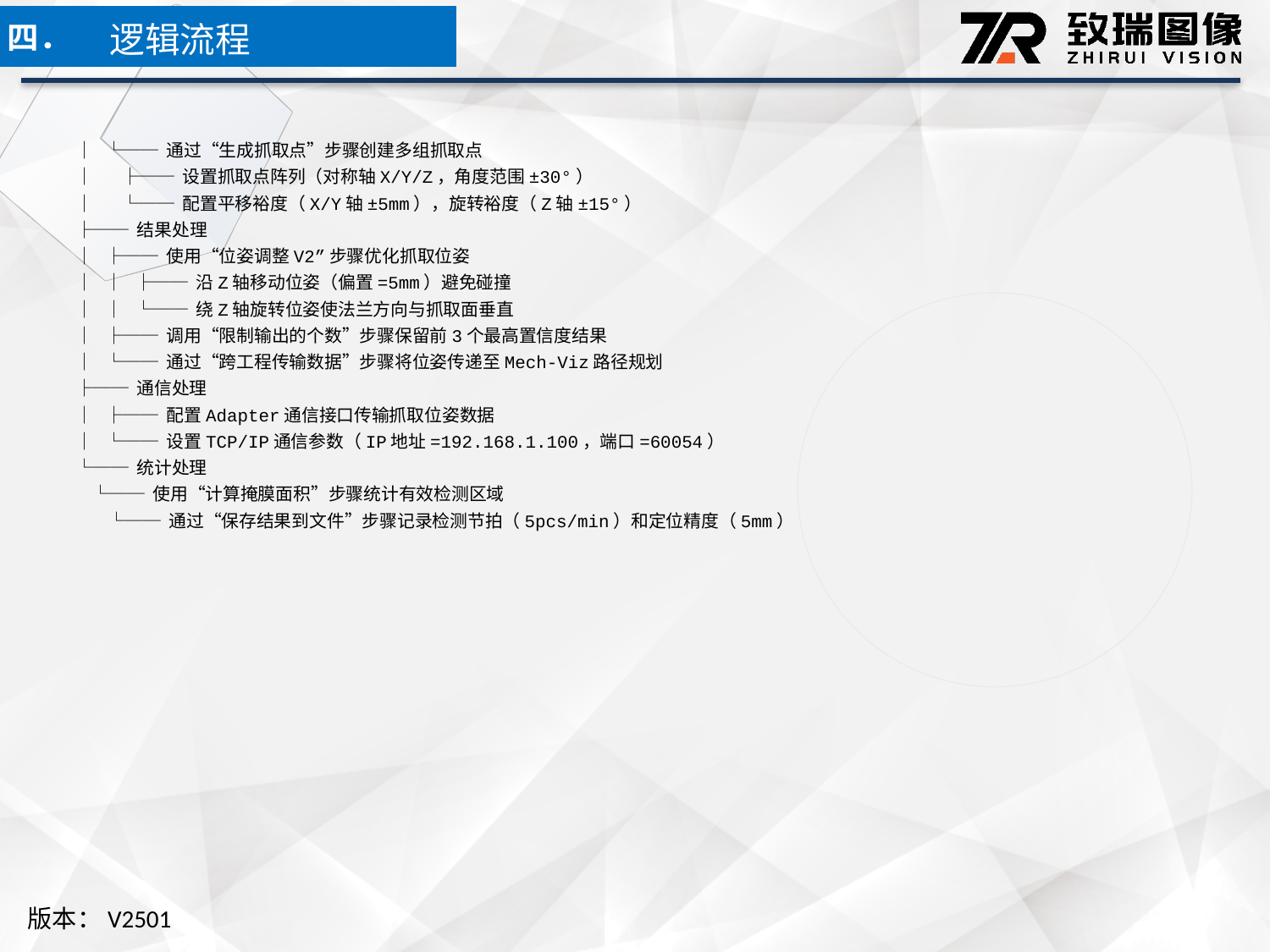

逻辑流程
四．

│   └── 通过“生成抓取点”步骤创建多组抓取点
│       ├── 设置抓取点阵列（对称轴X/Y/Z，角度范围±30°）
│       └── 配置平移裕度（X/Y轴±5mm），旋转裕度（Z轴±15°）
├── 结果处理
│   ├── 使用“位姿调整V2”步骤优化抓取位姿
│   │   ├── 沿Z轴移动位姿（偏置=5mm）避免碰撞
│   │   └── 绕Z轴旋转位姿使法兰方向与抓取面垂直
│   ├── 调用“限制输出的个数”步骤保留前3个最高置信度结果
│   └── 通过“跨工程传输数据”步骤将位姿传递至Mech-Viz路径规划
├── 通信处理
│   ├── 配置Adapter通信接口传输抓取位姿数据
│   └── 设置TCP/IP通信参数（IP地址=192.168.1.100，端口=60054）
└── 统计处理
    └── 使用“计算掩膜面积”步骤统计有效检测区域
        └── 通过“保存结果到文件”步骤记录检测节拍（5pcs/min）和定位精度（5mm）